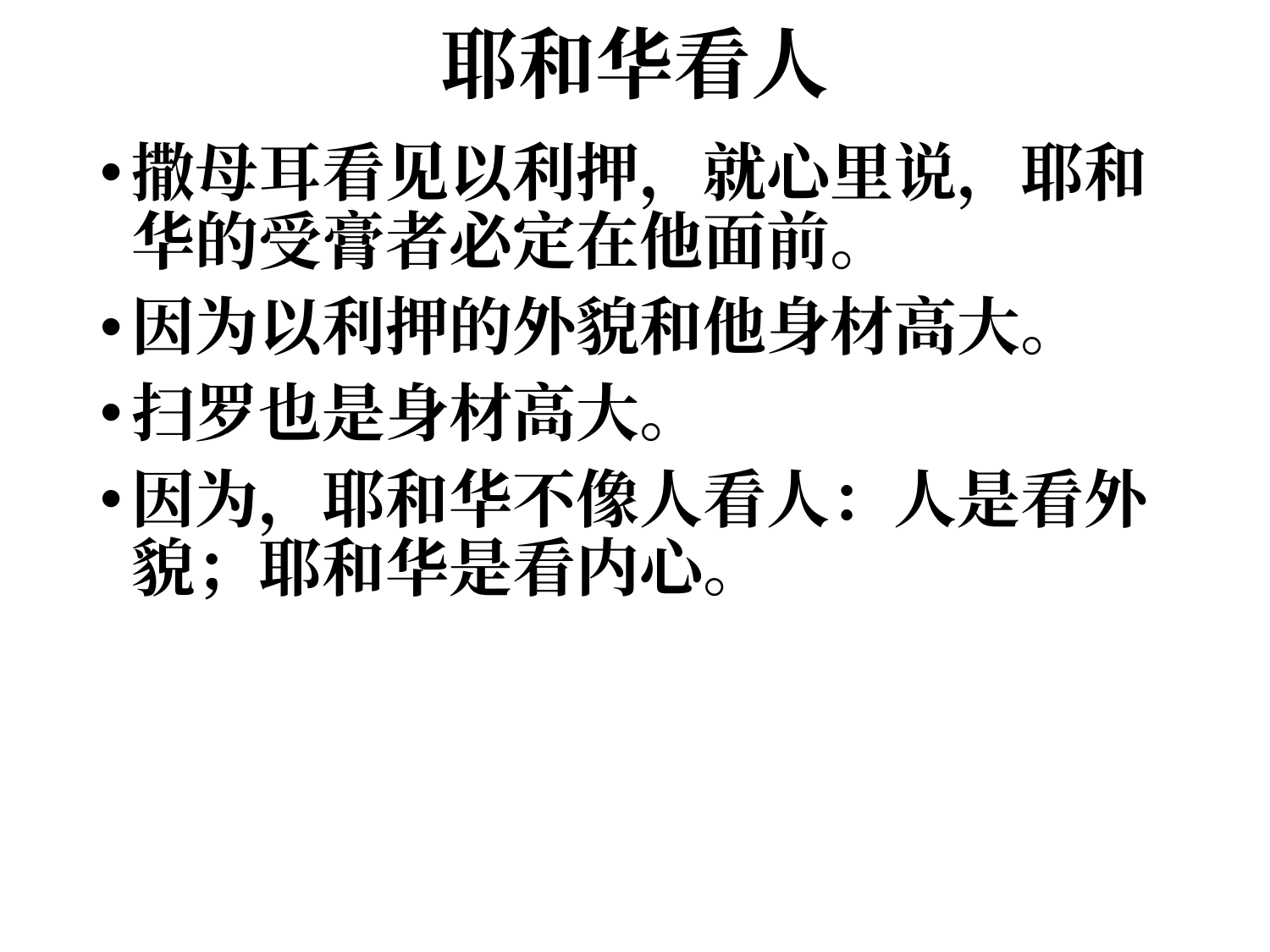

# 耶和华看人
撒母耳看见以利押，就心里说，耶和华的受膏者必定在他面前。
因为以利押的外貌和他身材高大。
扫罗也是身材高大。
因为，耶和华不像人看人：人是看外貌；耶和华是看内心。